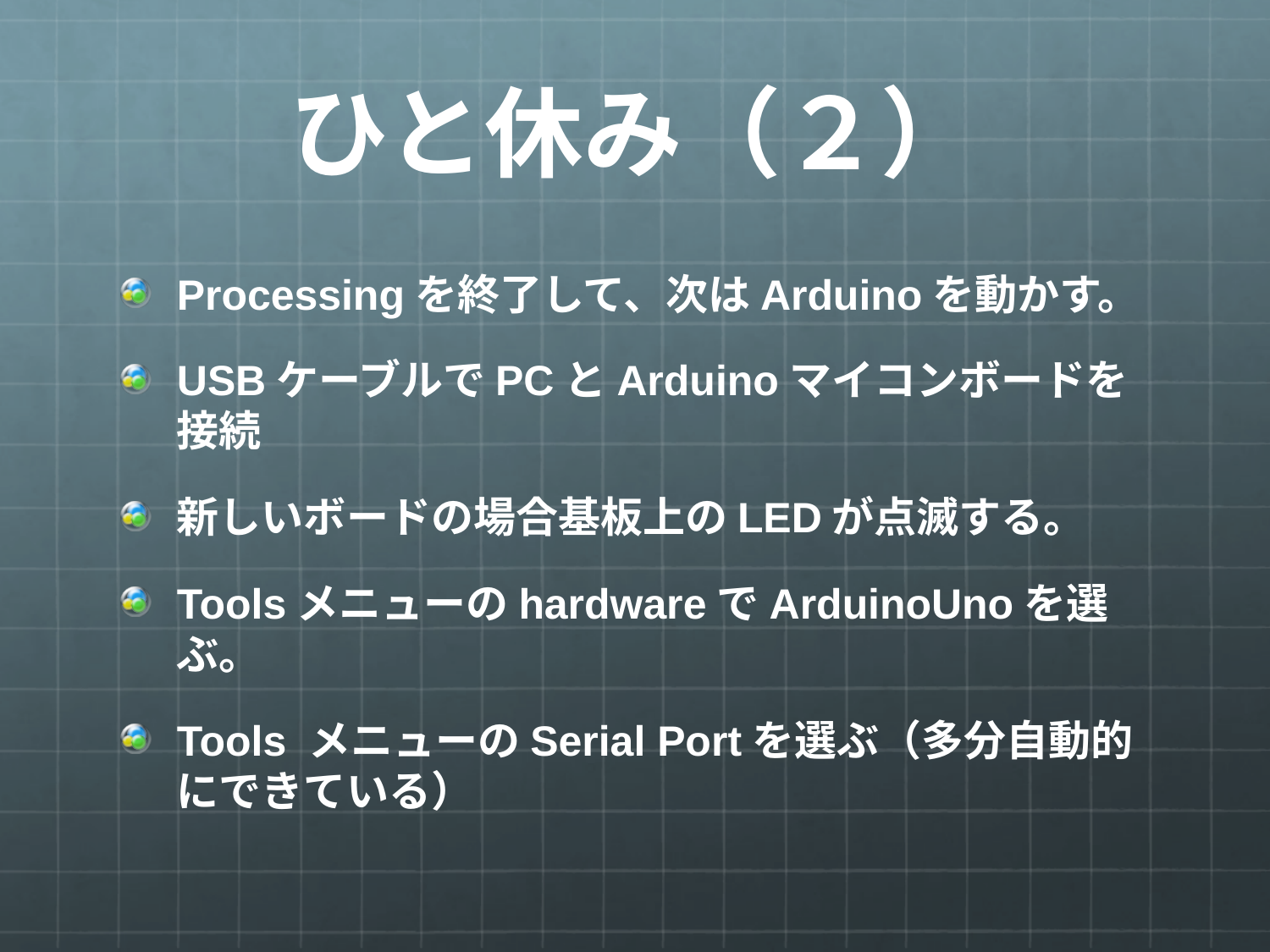

# ひと休み（２）
Processingを終了して、次はArduinoを動かす。
USBケーブルでPCとArduinoマイコンボードを接続
新しいボードの場合基板上のLEDが点滅する。
ToolsメニューのhardwareでArduinoUnoを選ぶ。
Tools メニューのSerial Portを選ぶ（多分自動的にできている）